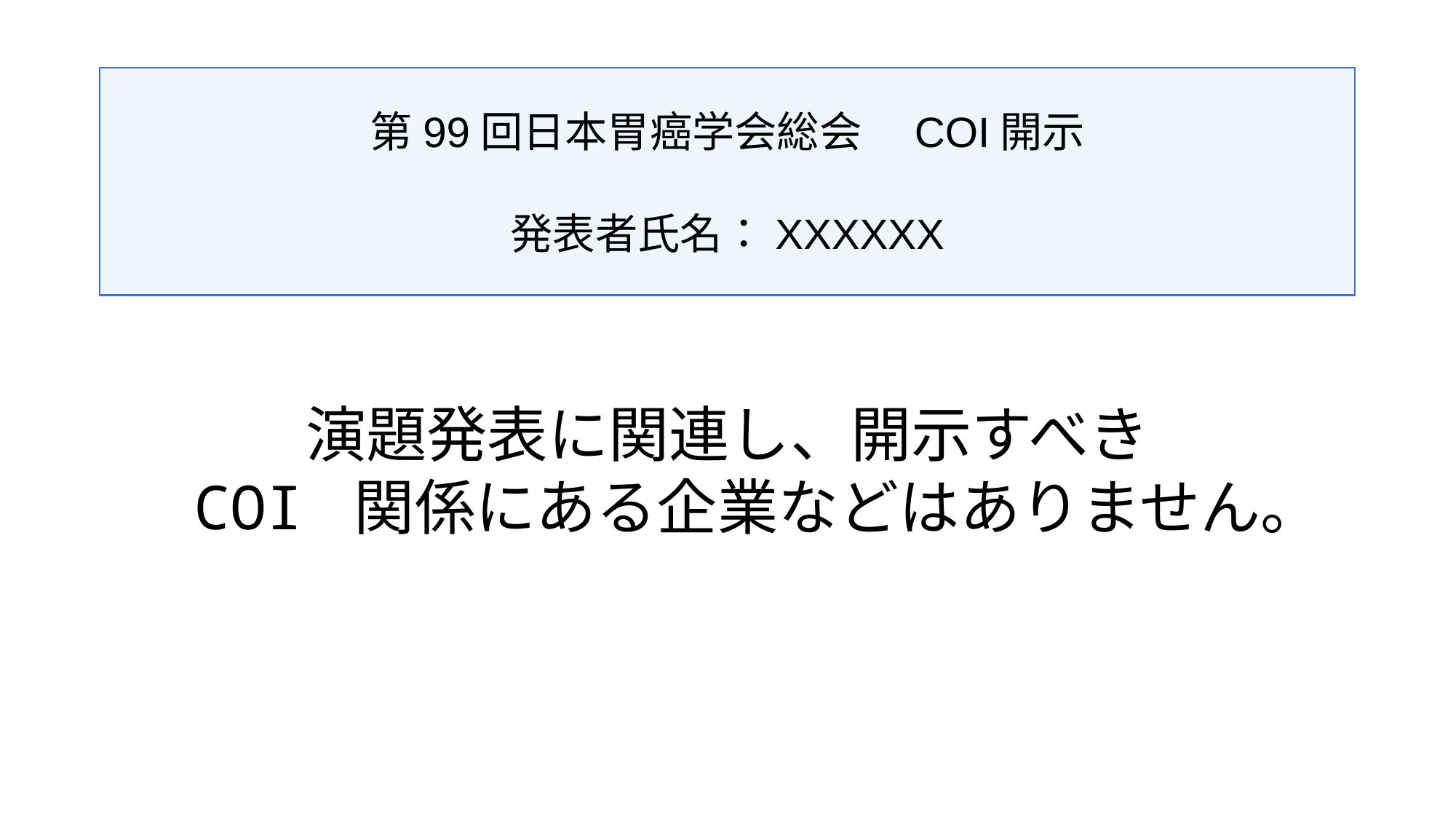

第99回日本胃癌学会総会　COI開示

発表者氏名：XXXXXX
演題発表に関連し、開示すべき
COI 関係にある企業などはありません。